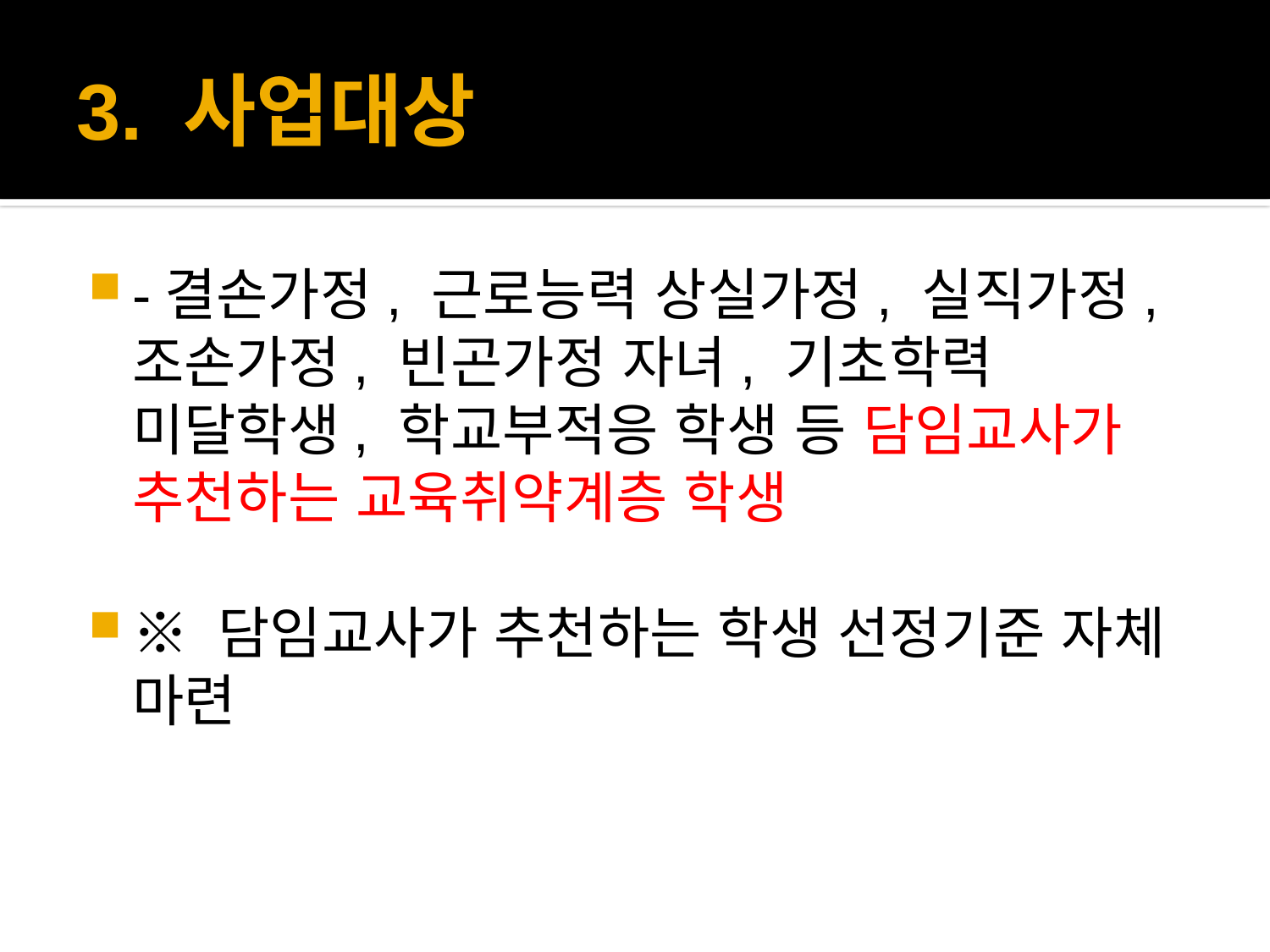

# 3. 사업대상
-결손가정, 근로능력 상실가정, 실직가정, 조손가정, 빈곤가정 자녀, 기초학력 미달학생, 학교부적응 학생 등 담임교사가 추천하는 교육취약계층 학생

※ 담임교사가 추천하는 학생 선정기준 자체 마련